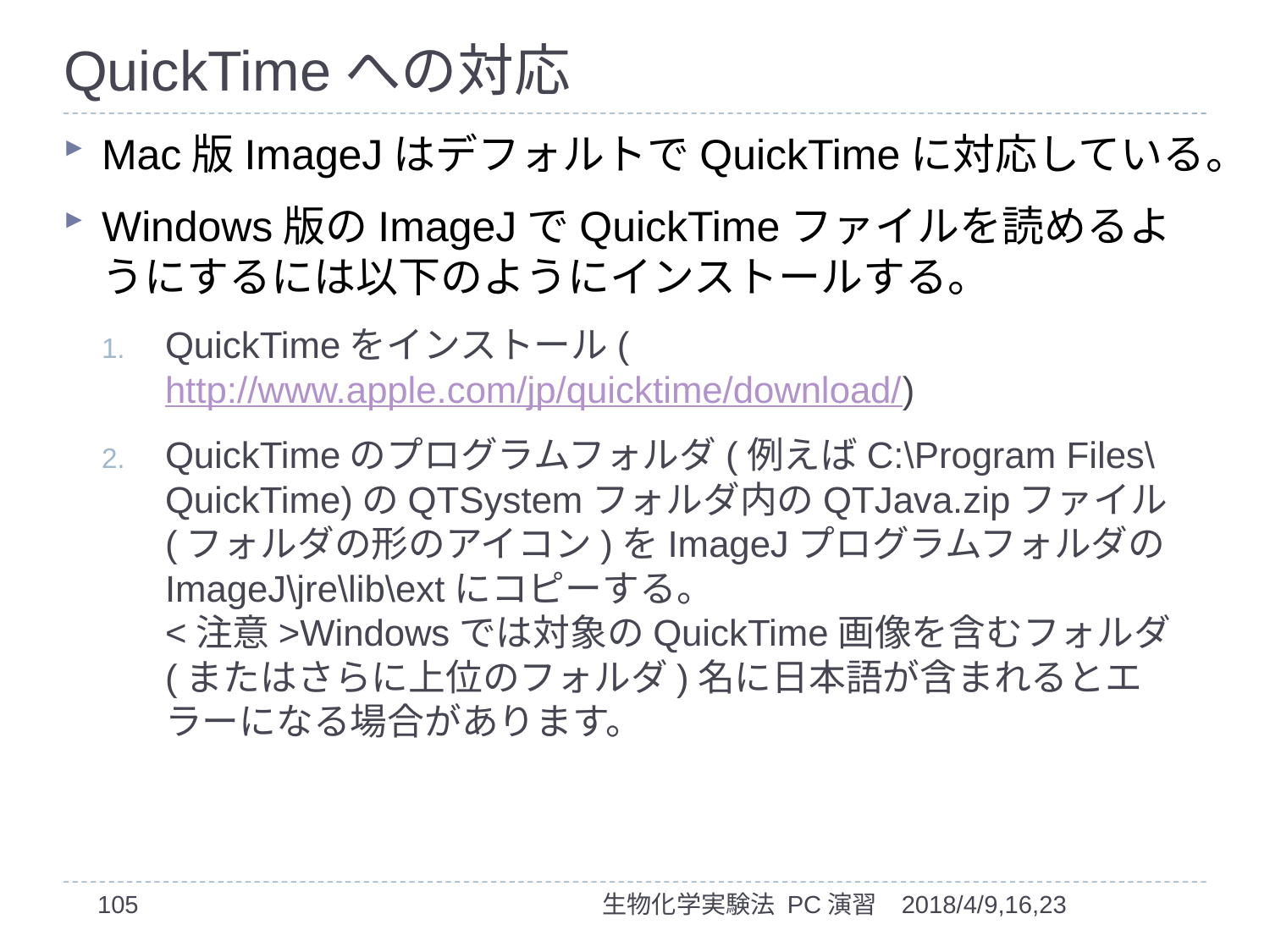

# QuickTimeへの対応
Mac版ImageJはデフォルトでQuickTimeに対応している。
Windows版のImageJでQuickTimeファイルを読めるようにするには以下のようにインストールする。
QuickTimeをインストール(http://www.apple.com/jp/quicktime/download/)
QuickTimeのプログラムフォルダ(例えばC:\Program Files\QuickTime)のQTSystemフォルダ内のQTJava.zipファイル(フォルダの形のアイコン)をImageJプログラムフォルダのImageJ\jre\lib\extにコピーする。
<注意>Windowsでは対象のQuickTime画像を含むフォルダ(またはさらに上位のフォルダ)名に日本語が含まれるとエラーになる場合があります。
105
生物化学実験法 PC演習
2018/4/9,16,23